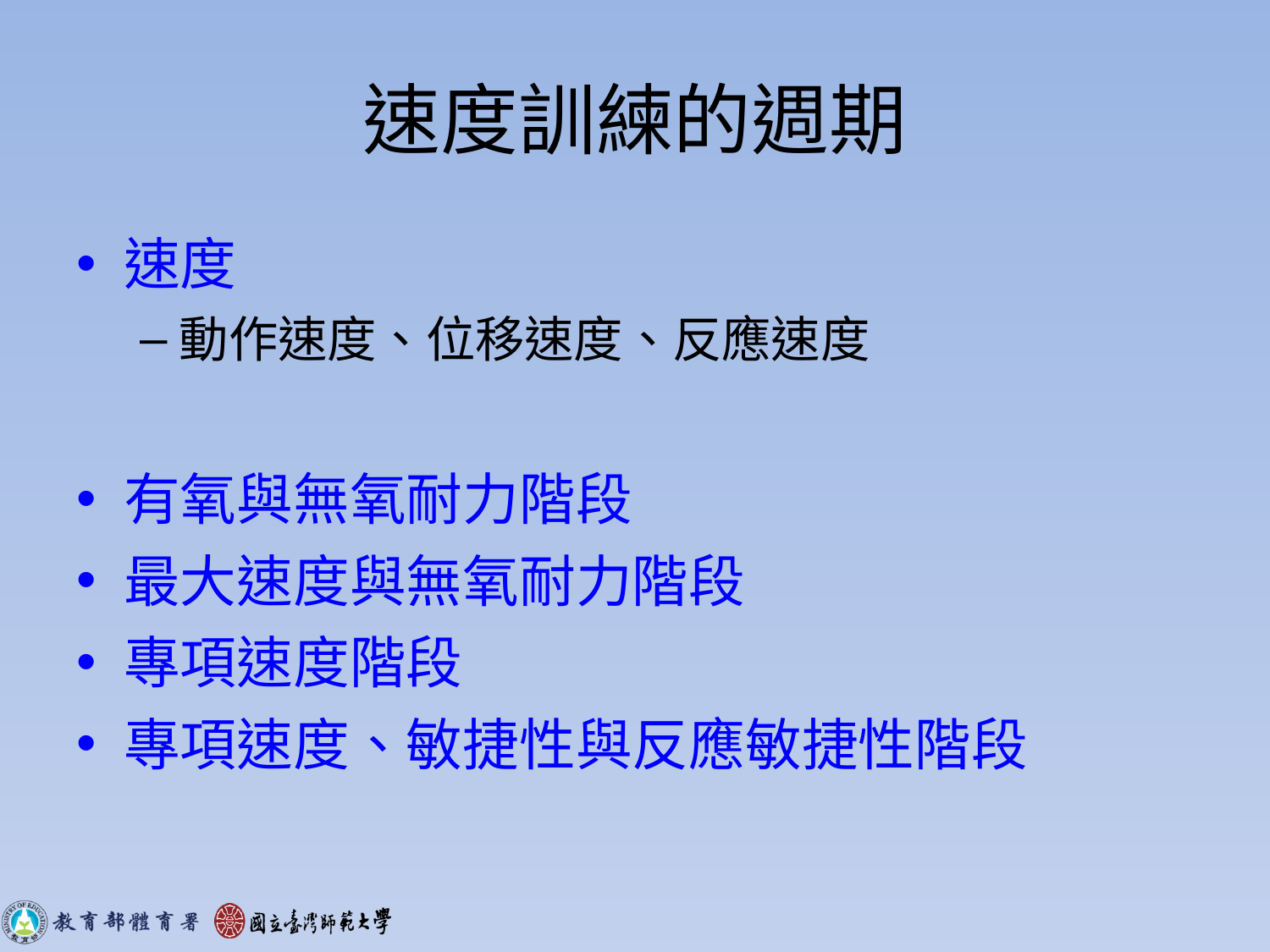

# 速度訓練的週期
速度
動作速度、位移速度、反應速度

有氧與無氧耐力階段
最大速度與無氧耐力階段
專項速度階段
專項速度、敏捷性與反應敏捷性階段